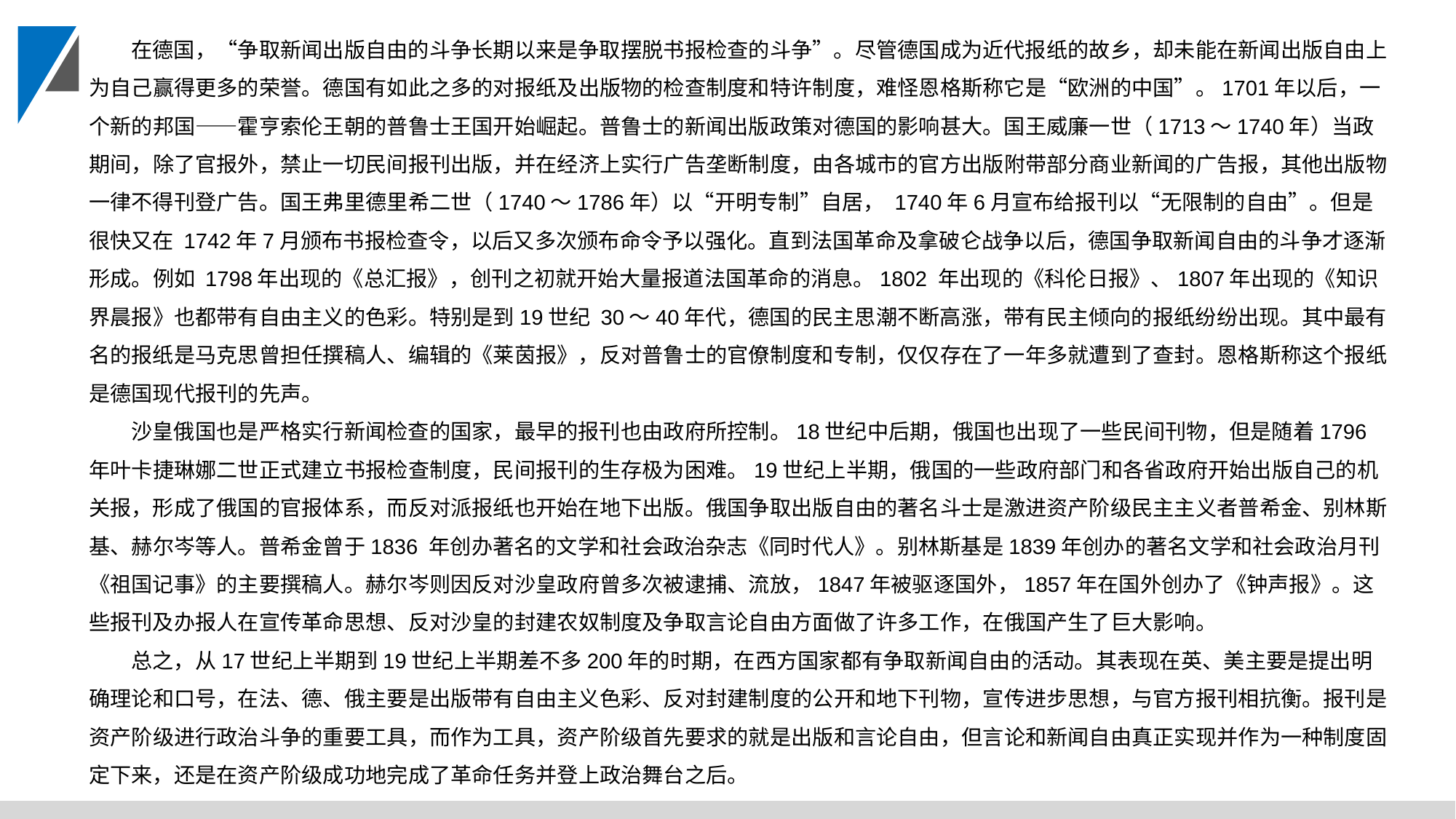

在德国，“争取新闻出版自由的斗争长期以来是争取摆脱书报检查的斗争”。尽管德国成为近代报纸的故乡，却未能在新闻出版自由上为自己赢得更多的荣誉。德国有如此之多的对报纸及出版物的检查制度和特许制度，难怪恩格斯称它是“欧洲的中国”。1701年以后，一个新的邦国——霍亨索伦王朝的普鲁士王国开始崛起。普鲁士的新闻出版政策对德国的影响甚大。国王威廉一世（1713～1740年）当政期间，除了官报外，禁止一切民间报刊出版，并在经济上实行广告垄断制度，由各城市的官方出版附带部分商业新闻的广告报，其他出版物一律不得刊登广告。国王弗里德里希二世（1740～1786年）以“开明专制”自居， 1740年6月宣布给报刊以“无限制的自由”。但是很快又在 1742年7月颁布书报检查令，以后又多次颁布命令予以强化。直到法国革命及拿破仑战争以后，德国争取新闻自由的斗争才逐渐形成。例如 1798年出现的《总汇报》，创刊之初就开始大量报道法国革命的消息。1802 年出现的《科伦日报》、1807年出现的《知识界晨报》也都带有自由主义的色彩。特别是到19世纪 30～40年代，德国的民主思潮不断高涨，带有民主倾向的报纸纷纷出现。其中最有名的报纸是马克思曾担任撰稿人、编辑的《莱茵报》，反对普鲁士的官僚制度和专制，仅仅存在了一年多就遭到了查封。恩格斯称这个报纸是德国现代报刊的先声。
沙皇俄国也是严格实行新闻检查的国家，最早的报刊也由政府所控制。18世纪中后期，俄国也出现了一些民间刊物，但是随着1796年叶卡捷琳娜二世正式建立书报检查制度，民间报刊的生存极为困难。19世纪上半期，俄国的一些政府部门和各省政府开始出版自己的机关报，形成了俄国的官报体系，而反对派报纸也开始在地下出版。俄国争取出版自由的著名斗士是激进资产阶级民主主义者普希金、别林斯基、赫尔岑等人。普希金曾于1836 年创办著名的文学和社会政治杂志《同时代人》。别林斯基是1839年创办的著名文学和社会政治月刊《祖国记事》的主要撰稿人。赫尔岑则因反对沙皇政府曾多次被逮捕、流放，1847年被驱逐国外，1857年在国外创办了《钟声报》。这些报刊及办报人在宣传革命思想、反对沙皇的封建农奴制度及争取言论自由方面做了许多工作，在俄国产生了巨大影响。
总之，从17世纪上半期到19世纪上半期差不多200年的时期，在西方国家都有争取新闻自由的活动。其表现在英、美主要是提出明确理论和口号，在法、德、俄主要是出版带有自由主义色彩、反对封建制度的公开和地下刊物，宣传进步思想，与官方报刊相抗衡。报刊是资产阶级进行政治斗争的重要工具，而作为工具，资产阶级首先要求的就是出版和言论自由，但言论和新闻自由真正实现并作为一种制度固定下来，还是在资产阶级成功地完成了革命任务并登上政治舞台之后。